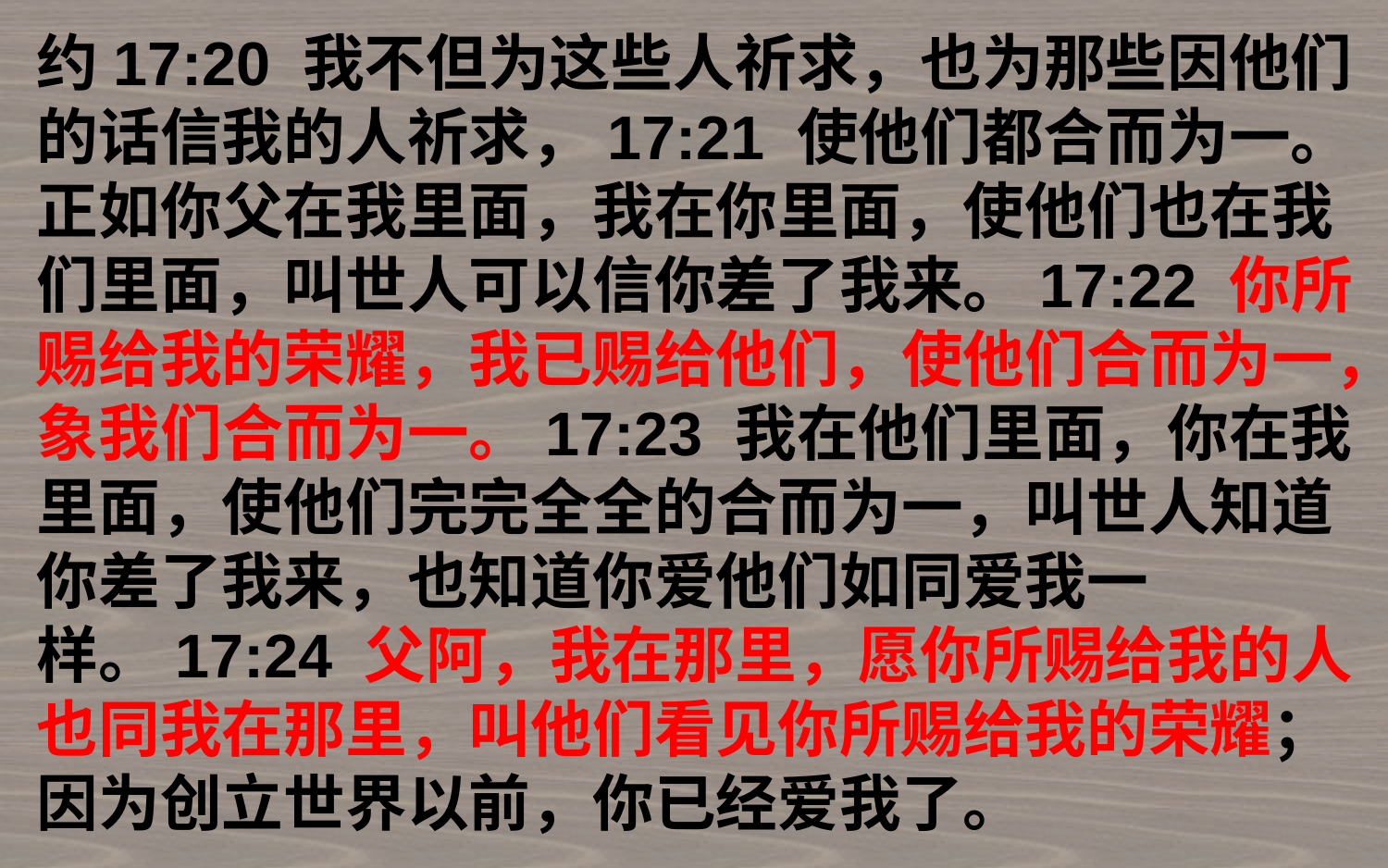

约17:20 我不但为这些人祈求，也为那些因他们的话信我的人祈求，17:21 使他们都合而为一。正如你父在我里面，我在你里面，使他们也在我们里面，叫世人可以信你差了我来。17:22 你所赐给我的荣耀，我已赐给他们，使他们合而为一，象我们合而为一。17:23 我在他们里面，你在我里面，使他们完完全全的合而为一，叫世人知道你差了我来，也知道你爱他们如同爱我一样。17:24 父阿，我在那里，愿你所赐给我的人也同我在那里，叫他们看见你所赐给我的荣耀；因为创立世界以前，你已经爱我了。